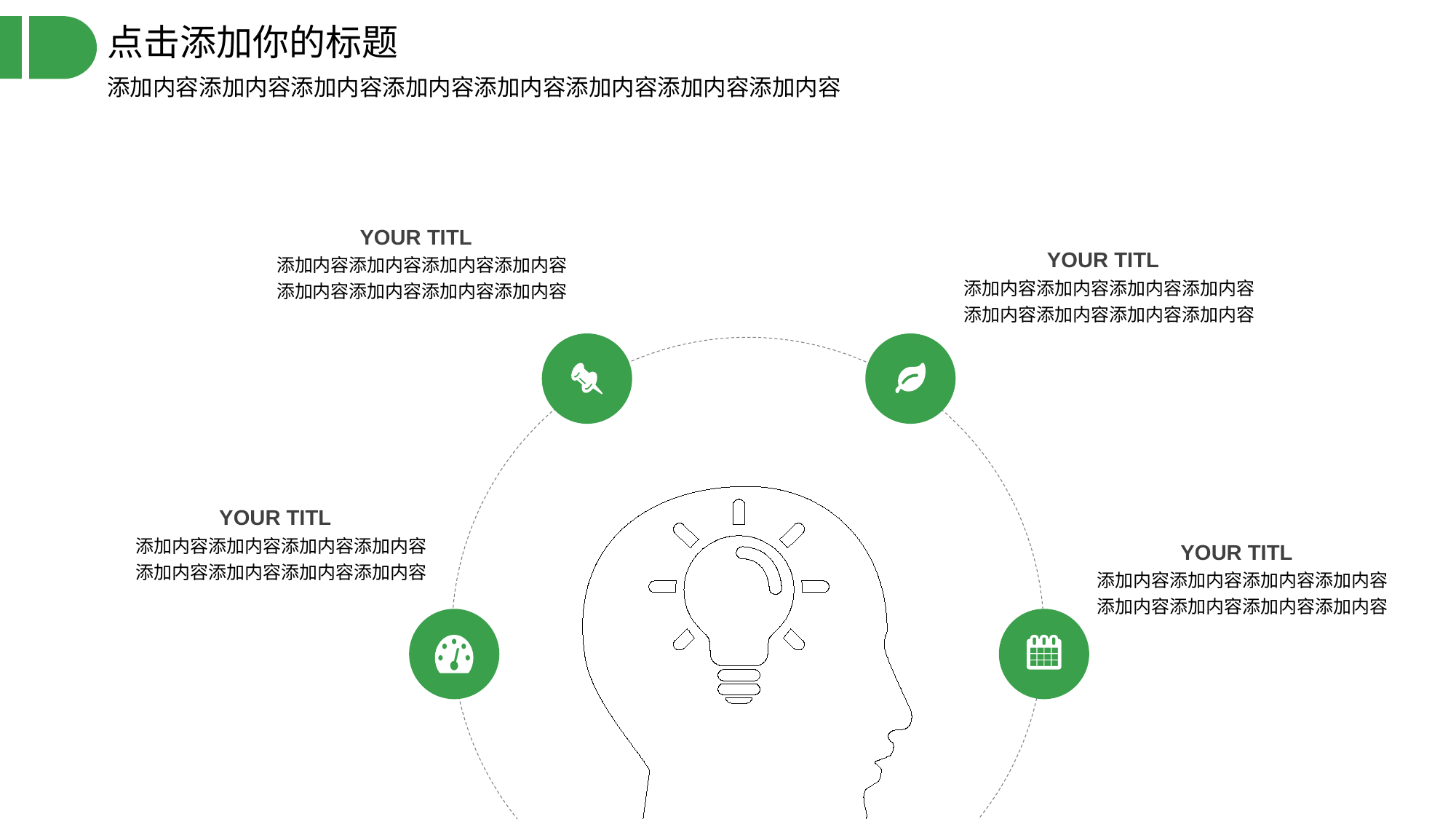

点击添加你的标题

添加内容添加内容添加内容添加内容添加内容添加内容添加内容添加内容

YOUR TITL
添加内容添加内容添加内容添加内容添加内容添加内容添加内容添加内容
YOUR TITL
添加内容添加内容添加内容添加内容添加内容添加内容添加内容添加内容

YOUR TITL
添加内容添加内容添加内容添加内容添加内容添加内容添加内容添加内容
YOUR TITL
添加内容添加内容添加内容添加内容添加内容添加内容添加内容添加内容